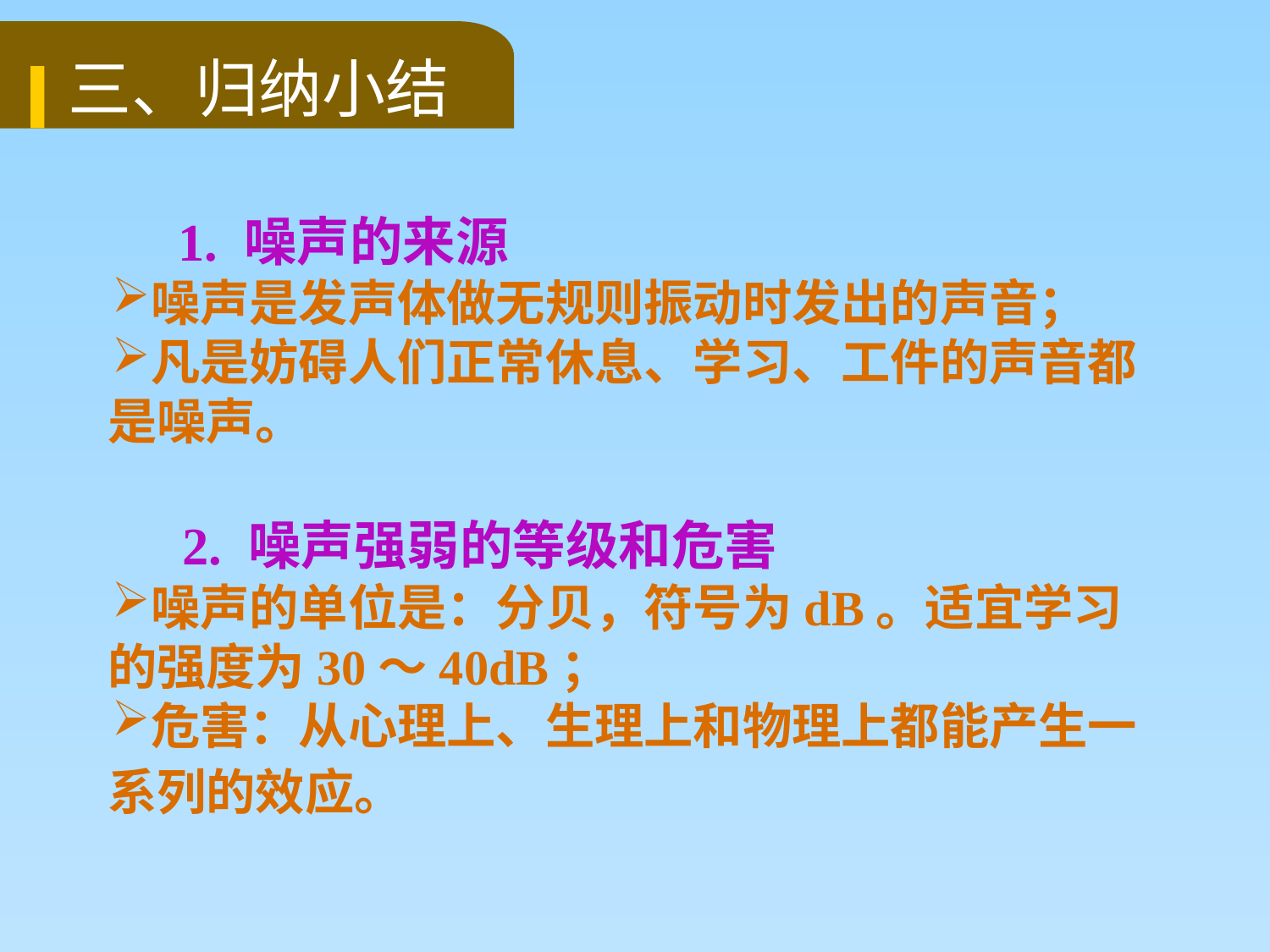

三、归纳小结

     1. 噪声的来源
噪声是发声体做无规则振动时发出的声音；
凡是妨碍人们正常休息、学习、工件的声音都是噪声。

     2. 噪声强弱的等级和危害
噪声的单位是：分贝，符号为dB。适宜学习的强度为30～40dB；
危害：从心理上、生理上和物理上都能产生一系列的效应。